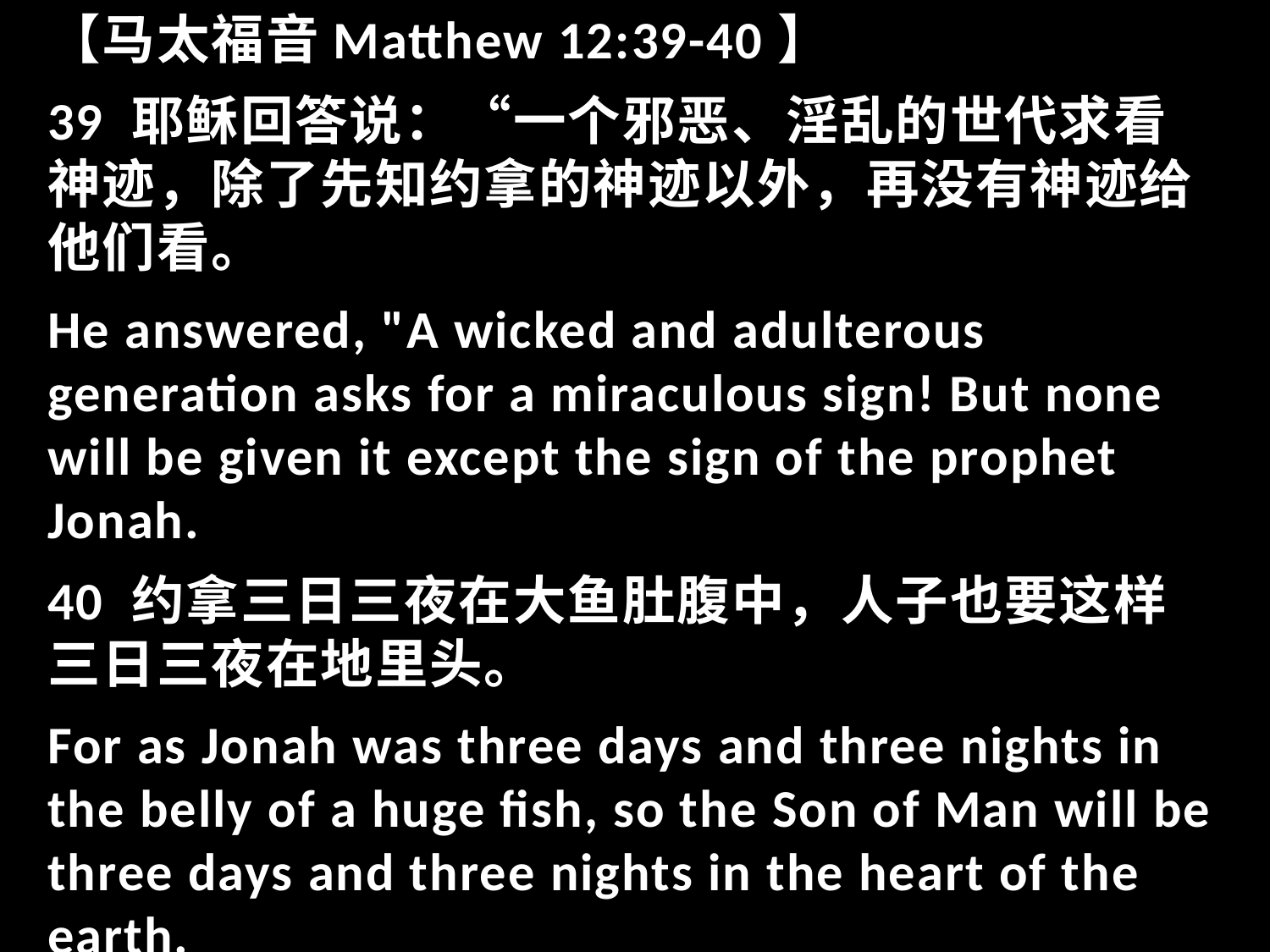

【马太福音Matthew 12:39-40】
39 耶稣回答说：“一个邪恶、淫乱的世代求看神迹，除了先知约拿的神迹以外，再没有神迹给他们看。
He answered, "A wicked and adulterous generation asks for a miraculous sign! But none will be given it except the sign of the prophet Jonah.
40 约拿三日三夜在大鱼肚腹中，人子也要这样三日三夜在地里头。
For as Jonah was three days and three nights in the belly of a huge fish, so the Son of Man will be three days and three nights in the heart of the earth.